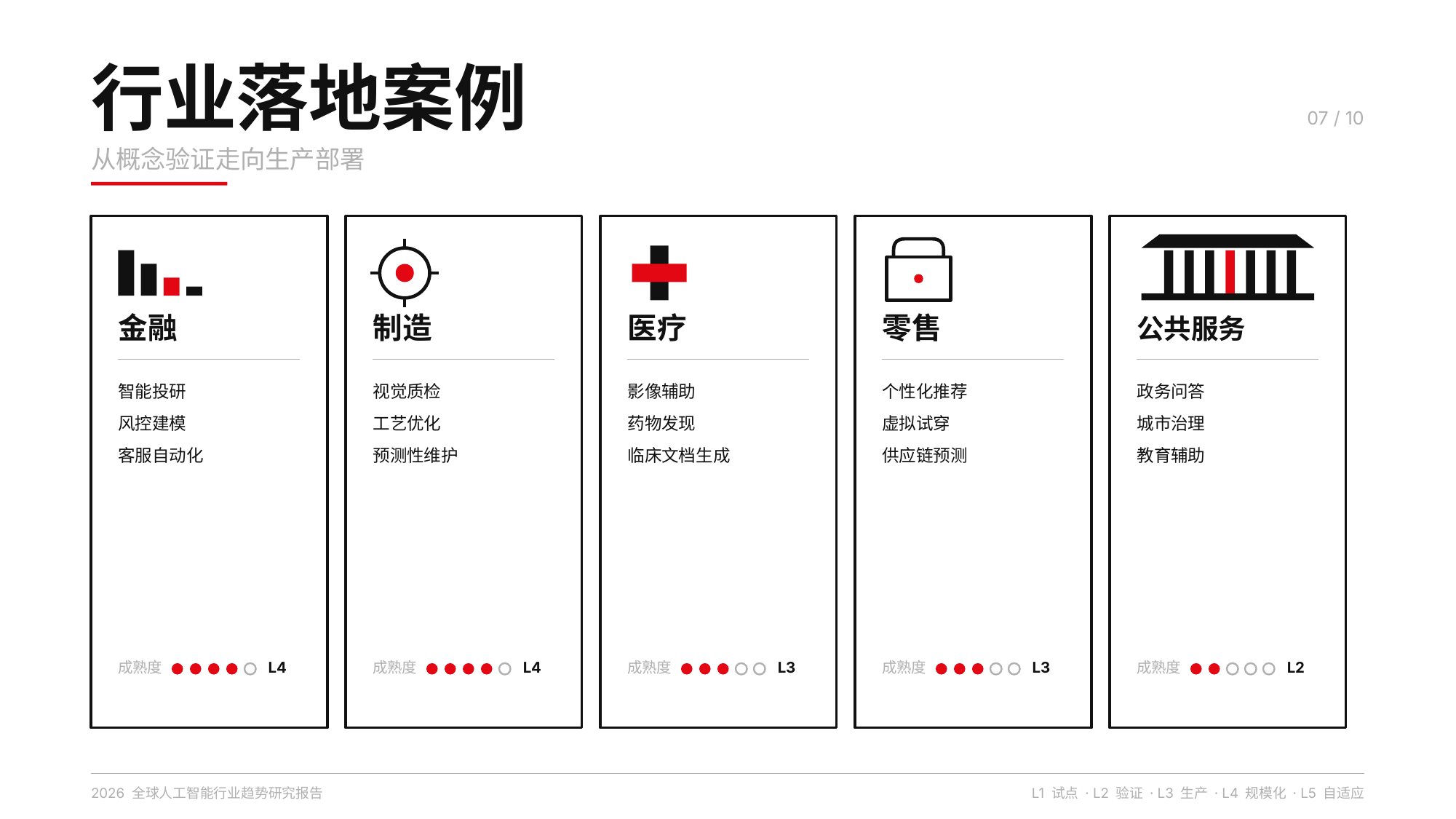

行业落地案例
07 / 10
从概念验证走向生产部署

金融

智能投研
风控建模
客服自动化
成熟度
L4

制造

视觉质检
工艺优化
预测性维护
成熟度
L4

医疗

影像辅助
药物发现
临床文档生成
成熟度
L3

零售

个性化推荐
虚拟试穿
供应链预测
成熟度
L3

公共服务

政务问答
城市治理
教育辅助
成熟度
L2

2026 全球人工智能行业趋势研究报告
L1 试点 · L2 验证 · L3 生产 · L4 规模化 · L5 自适应